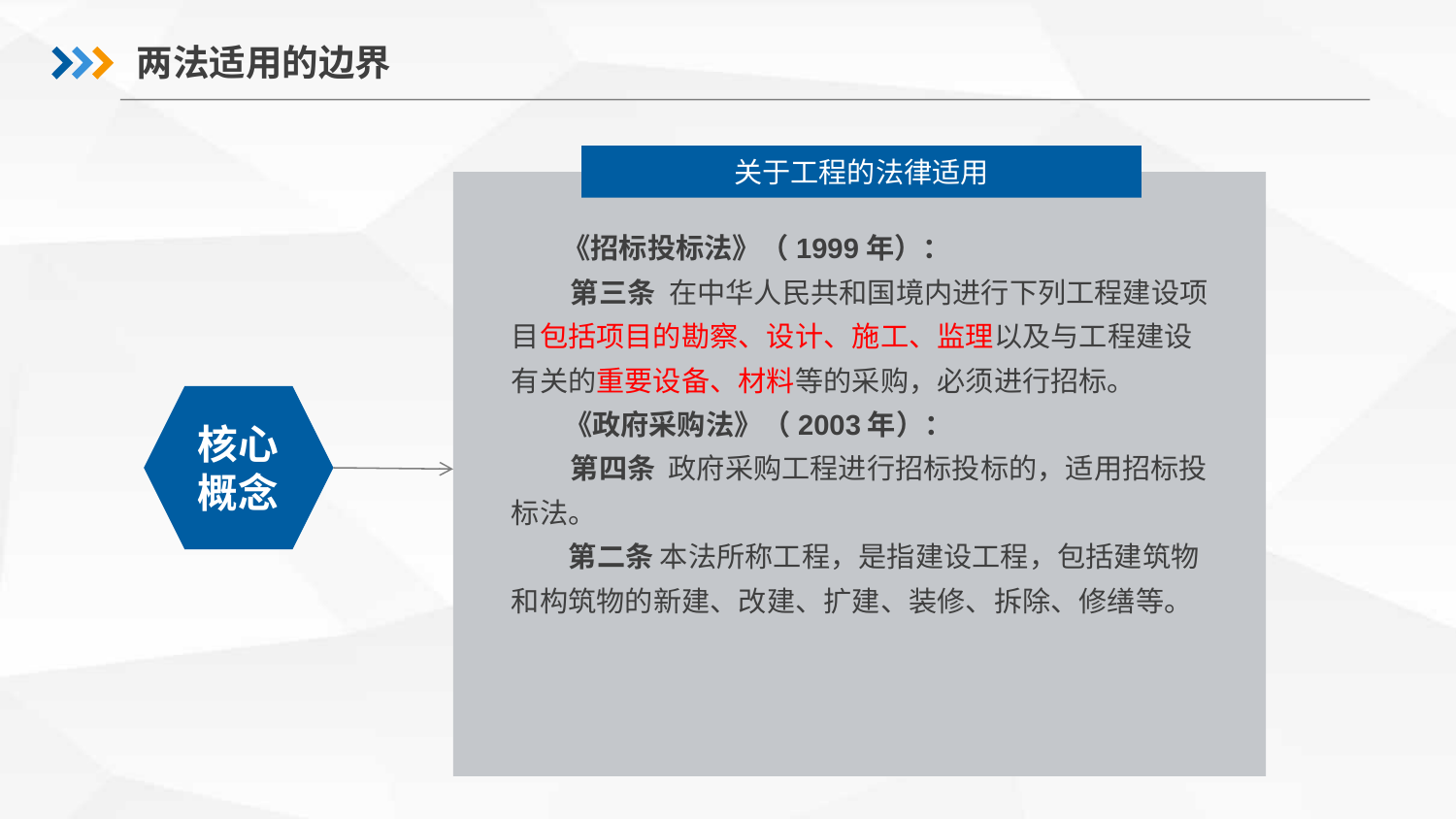

两法适用的边界

关于工程的法律适用

       《招标投标法》（1999年）：
        第三条  在中华人民共和国境内进行下列工程建设项目包括项目的勘察、设计、施工、监理以及与工程建设有关的重要设备、材料等的采购，必须进行招标。
       《政府采购法》（2003年）：
        第四条  政府采购工程进行招标投标的，适用招标投标法。
        第二条 本法所称工程，是指建设工程，包括建筑物和构筑物的新建、改建、扩建、装修、拆除、修缮等。
核心概念